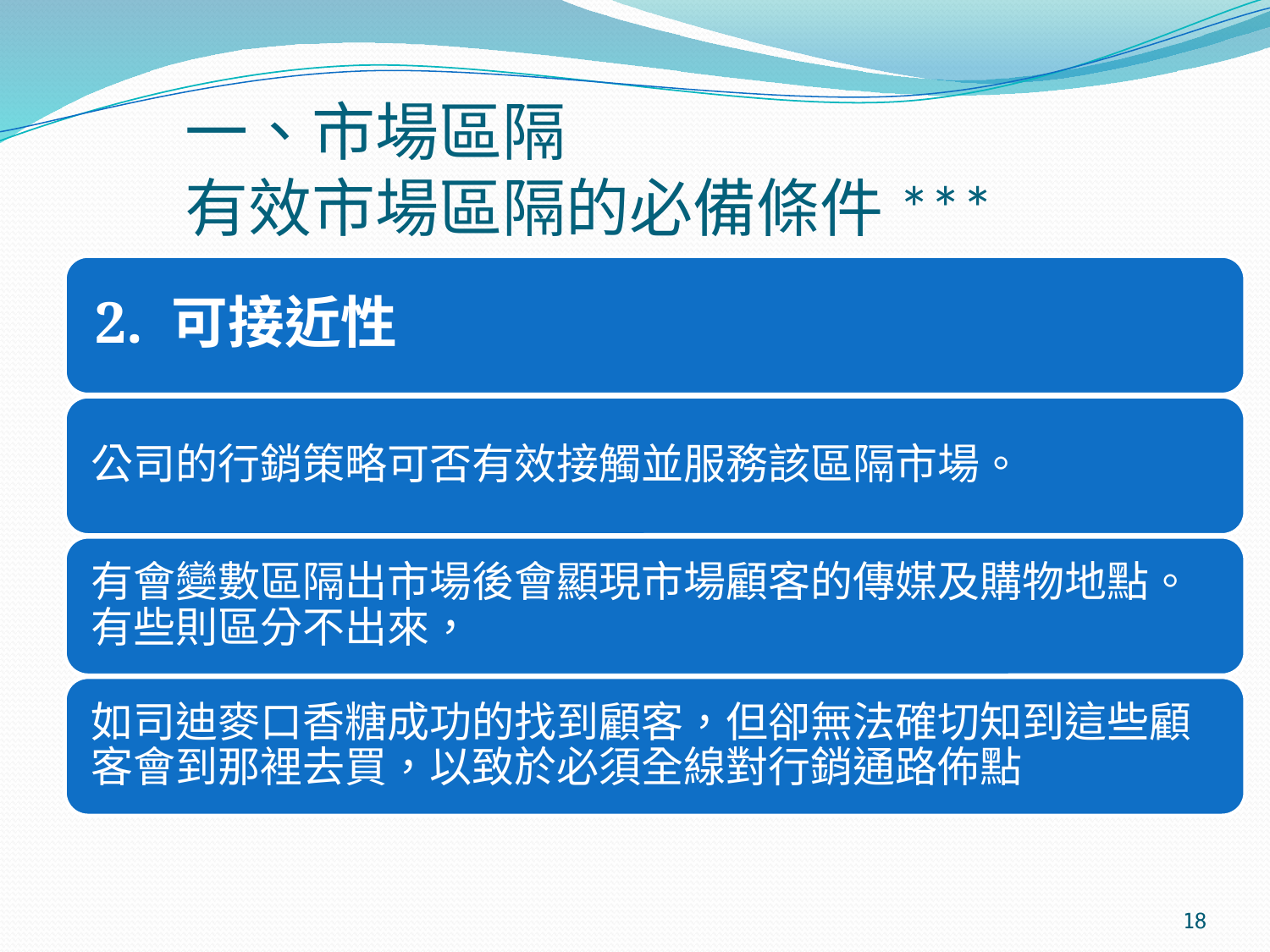

# 一、市場區隔 有效市場區隔的必備條件***
2. 可接近性
公司的行銷策略可否有效接觸並服務該區隔市場。
有會變數區隔出市場後會顯現市場顧客的傳媒及購物地點。有些則區分不出來，
如司迪麥口香糖成功的找到顧客，但卻無法確切知到這些顧客會到那裡去買，以致於必須全線對行銷通路佈點
18